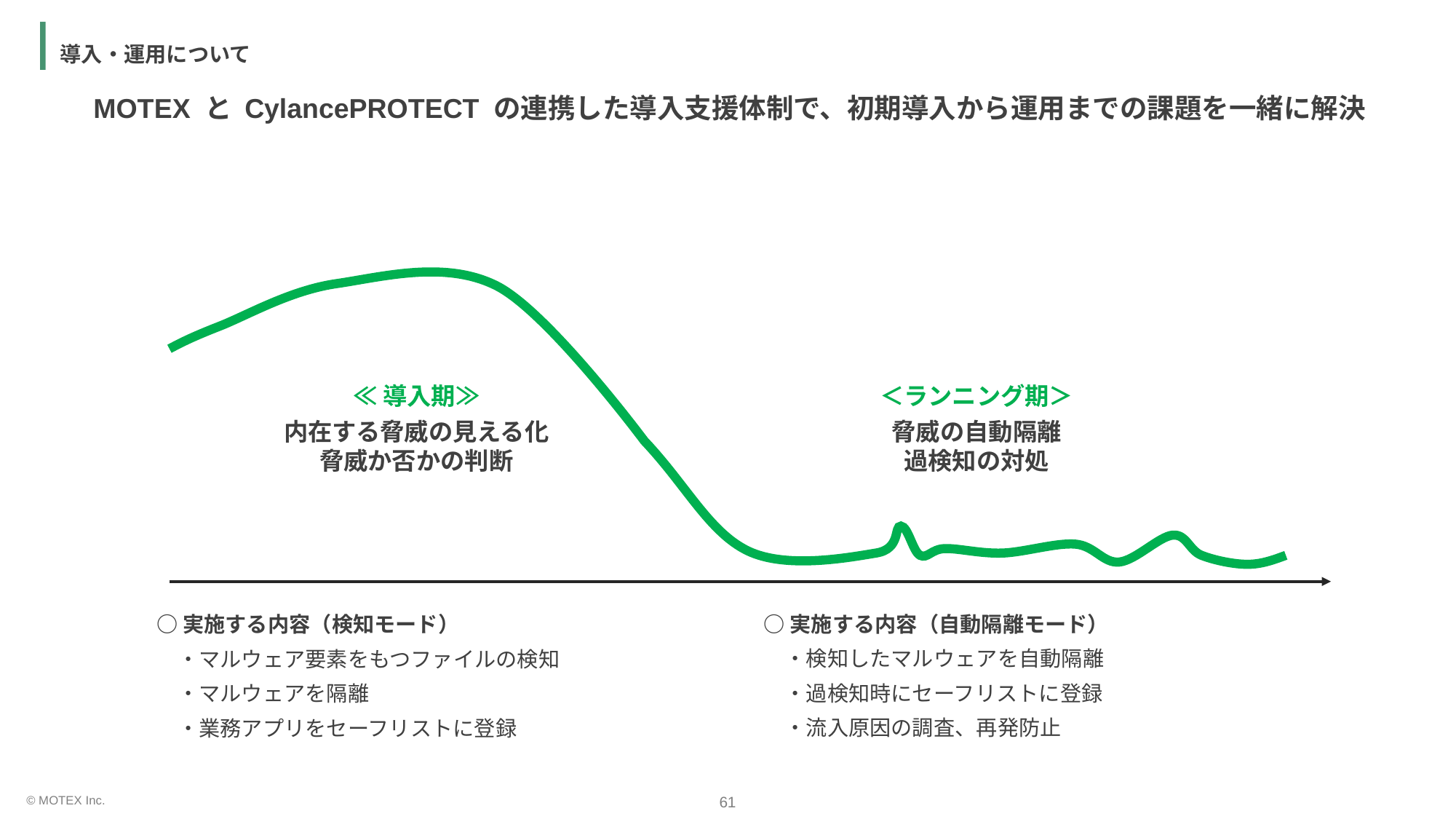

導入・運用について
MOTEX と CylancePROTECT の連携した導入支援体制で、初期導入から運用までの課題を一緒に解決

≪導入期≫

内在する脅威の見える化
脅威か否かの判断
＜ランニング期＞

脅威の自動隔離
過検知の対処
○実施する内容（自動隔離モード）
　・検知したマルウェアを自動隔離
　・過検知時にセーフリストに登録
　・流入原因の調査、再発防止
○実施する内容（検知モード）
　・マルウェア要素をもつファイルの検知
　・マルウェアを隔離
　・業務アプリをセーフリストに登録